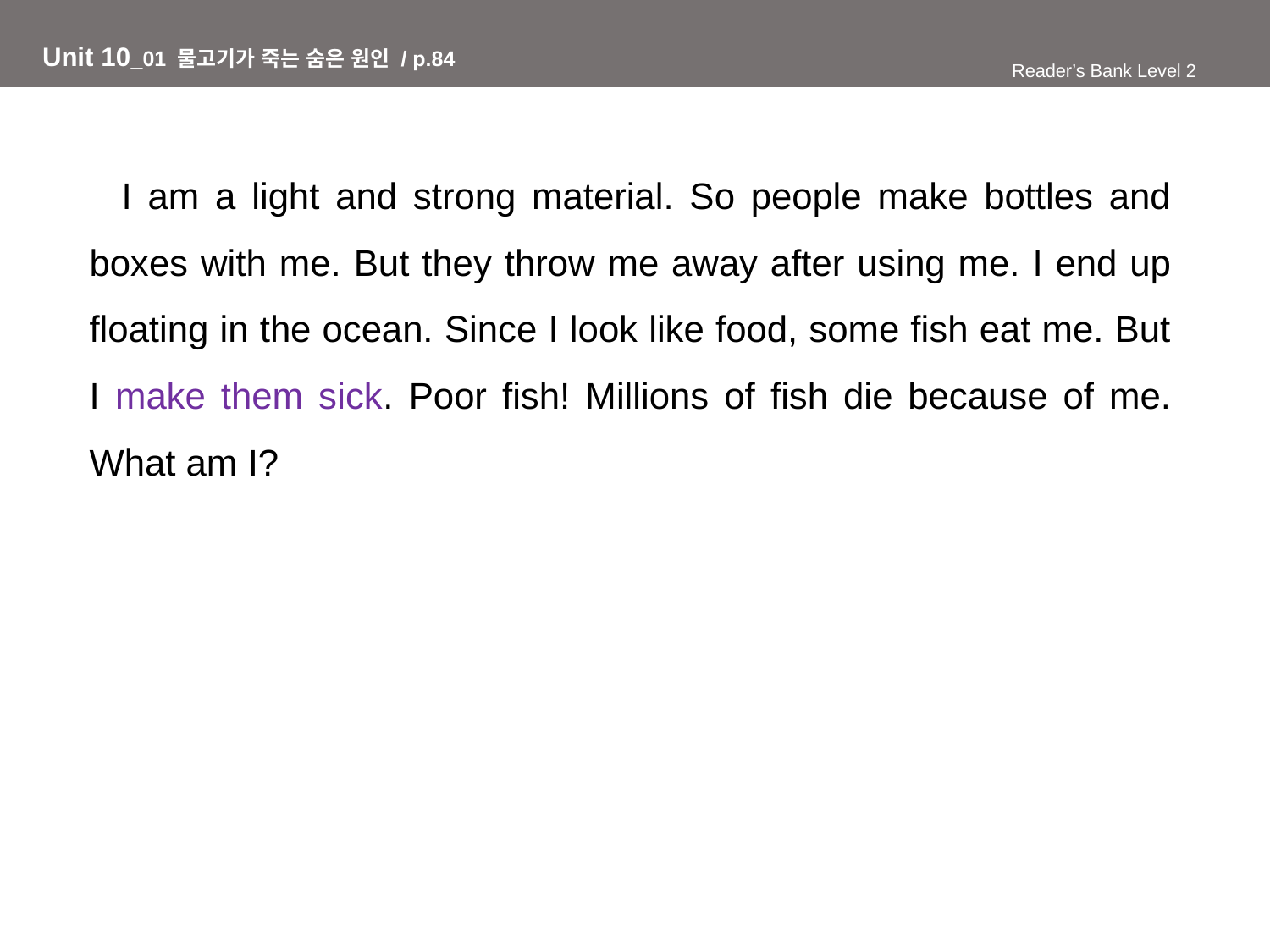

# Unit 10_01 물고기가 죽는 숨은 원인 / p.84
Reader’s Bank Level 2

  I am a light and strong material. So people make bottles and boxes with me. But they throw me away after using me. I end up floating in the ocean. Since I look like food, some fish eat me. But I make them sick. Poor fish! Millions of fish die because of me. What am I?